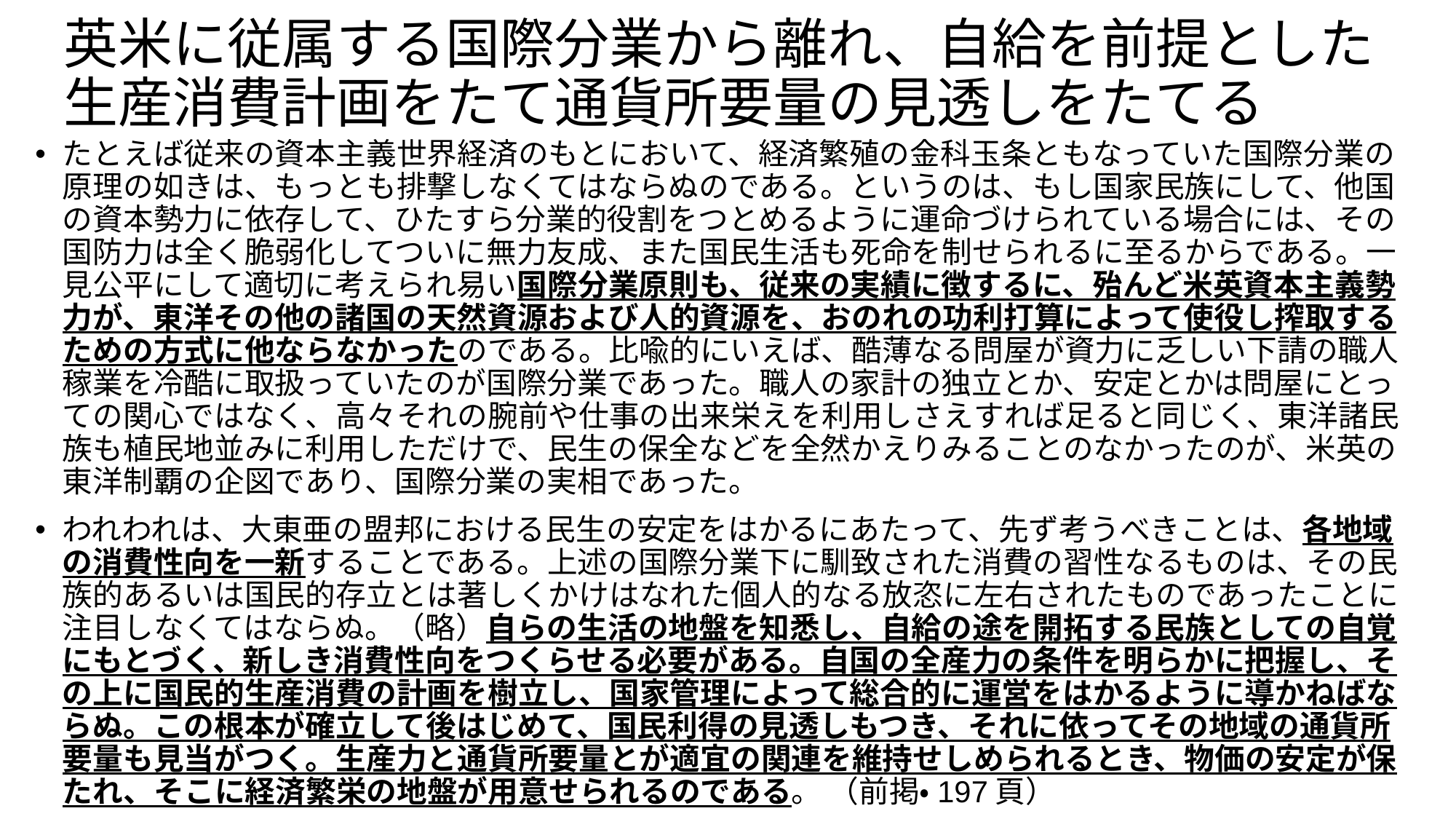

# 英米に従属する国際分業から離れ、自給を前提とした生産消費計画をたて通貨所要量の見透しをたてる
たとえば従来の資本主義世界経済のもとにおいて、経済繁殖の金科玉条ともなっていた国際分業の原理の如きは、もっとも排撃しなくてはならぬのである。というのは、もし国家民族にして、他国の資本勢力に依存して、ひたすら分業的役割をつとめるように運命づけられている場合には、その国防力は全く脆弱化してついに無力友成、また国民生活も死命を制せられるに至るからである。一見公平にして適切に考えられ易い国際分業原則も、従来の実績に徴するに、殆んど米英資本主義勢力が、東洋その他の諸国の天然資源および人的資源を、おのれの功利打算によって使役し搾取するための方式に他ならなかったのである。比喩的にいえば、酷薄なる問屋が資力に乏しい下請の職人稼業を冷酷に取扱っていたのが国際分業であった。職人の家計の独立とか、安定とかは問屋にとっての関心ではなく、高々それの腕前や仕事の出来栄えを利用しさえすれば足ると同じく、東洋諸民族も植民地並みに利用しただけで、民生の保全などを全然かえりみることのなかったのが、米英の東洋制覇の企図であり、国際分業の実相であった。
われわれは、大東亜の盟邦における民生の安定をはかるにあたって、先ず考うべきことは、各地域の消費性向を一新することである。上述の国際分業下に馴致された消費の習性なるものは、その民族的あるいは国民的存立とは著しくかけはなれた個人的なる放恣に左右されたものであったことに注目しなくてはならぬ。（略）自らの生活の地盤を知悉し、自給の途を開拓する民族としての自覚にもとづく、新しき消費性向をつくらせる必要がある。自国の全産力の条件を明らかに把握し、その上に国民的生産消費の計画を樹立し、国家管理によって総合的に運営をはかるように導かねばならぬ。この根本が確立して後はじめて、国民利得の見透しもつき、それに依ってその地域の通貨所要量も見当がつく。生産力と通貨所要量とが適宜の関連を維持せしめられるとき、物価の安定が保たれ、そこに経済繁栄の地盤が用意せられるのである。 （前掲・197頁）